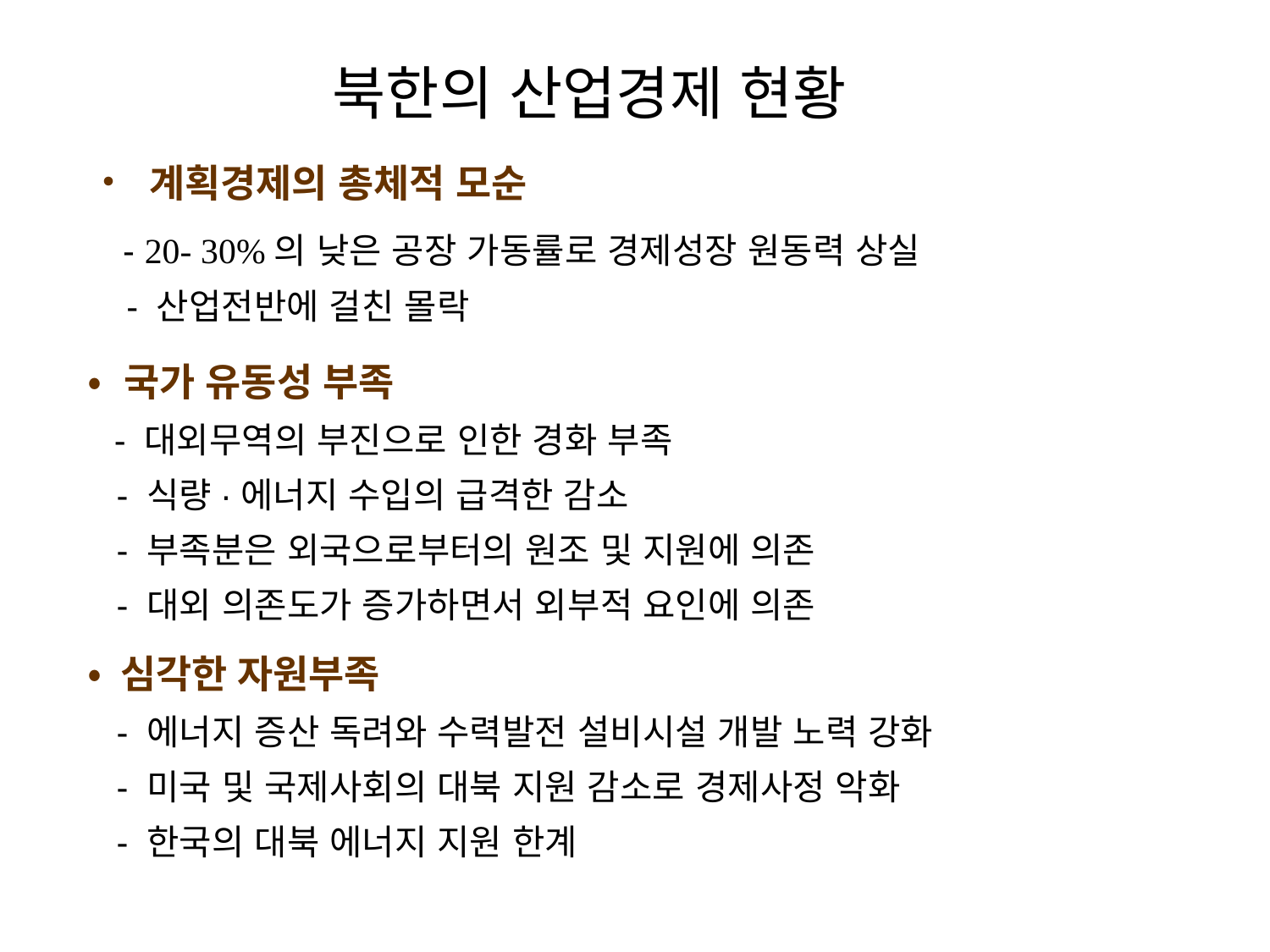

# 북한의 산업경제 현황
• 계획경제의 총체적 모순
   - 20- 30%의 낮은 공장 가동률로 경제성장 원동력 상실
    - 산업전반에 걸친 몰락

• 국가 유동성 부족
   - 대외무역의 부진으로 인한 경화 부족
   - 식량·에너지 수입의 급격한 감소
   - 부족분은 외국으로부터의 원조 및 지원에 의존
   - 대외 의존도가 증가하면서 외부적 요인에 의존

• 심각한 자원부족
   - 에너지 증산 독려와 수력발전 설비시설 개발 노력 강화
   - 미국 및 국제사회의 대북 지원 감소로 경제사정 악화
   - 한국의 대북 에너지 지원 한계